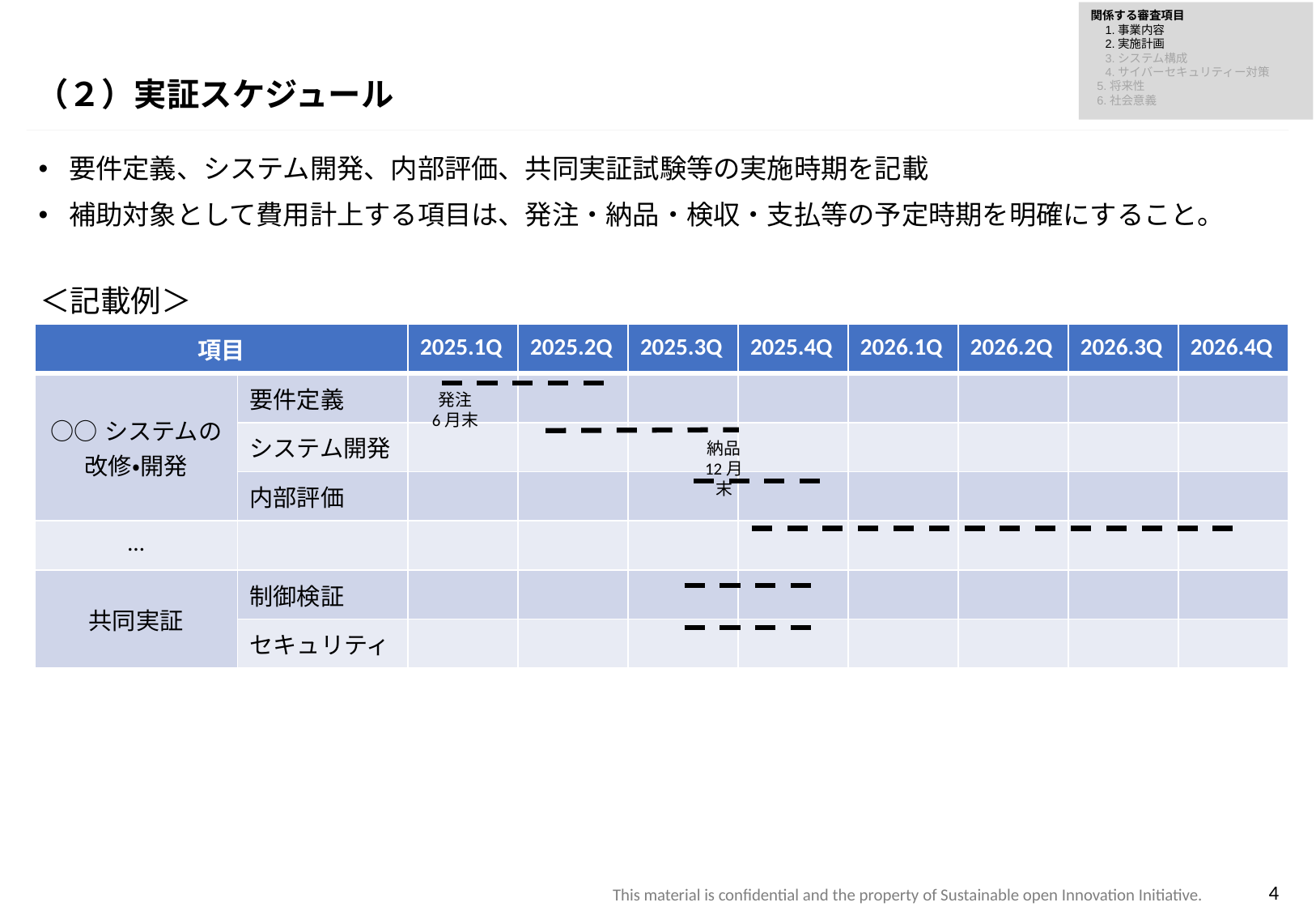

関係する審査項目
　1.事業内容
　2.実施計画
　3.システム構成
　4.サイバーセキュリティー対策
  5.将来性
  6.社会意義
（２）実証スケジュール
要件定義、システム開発、内部評価、共同実証試験等の実施時期を記載
補助対象として費用計上する項目は、発注・納品・検収・支払等の予定時期を明確にすること。
＜記載例＞
| 項目 |  | 2025.1Q | 2025.2Q | 2025.3Q | 2025.4Q | 2026.1Q | 2026.2Q | 2026.3Q | 2026.4Q |
| --- | --- | --- | --- | --- | --- | --- | --- | --- | --- |
| ○○システムの改修・開発 | 要件定義 |  |  |  |  |  |  |  |  |
|  | システム開発 |  |  |  |  |  |  |  |  |
|  | 内部評価 |  |  |  |  |  |  |  |  |
| … |  |  |  |  |  |  |  |  |  |
| 共同実証 | 制御検証 |  |  |  |  |  |  |  |  |
|  | セキュリティ |  |  |  |  |  |  |  |  |
発注
6月末
納品
12月末